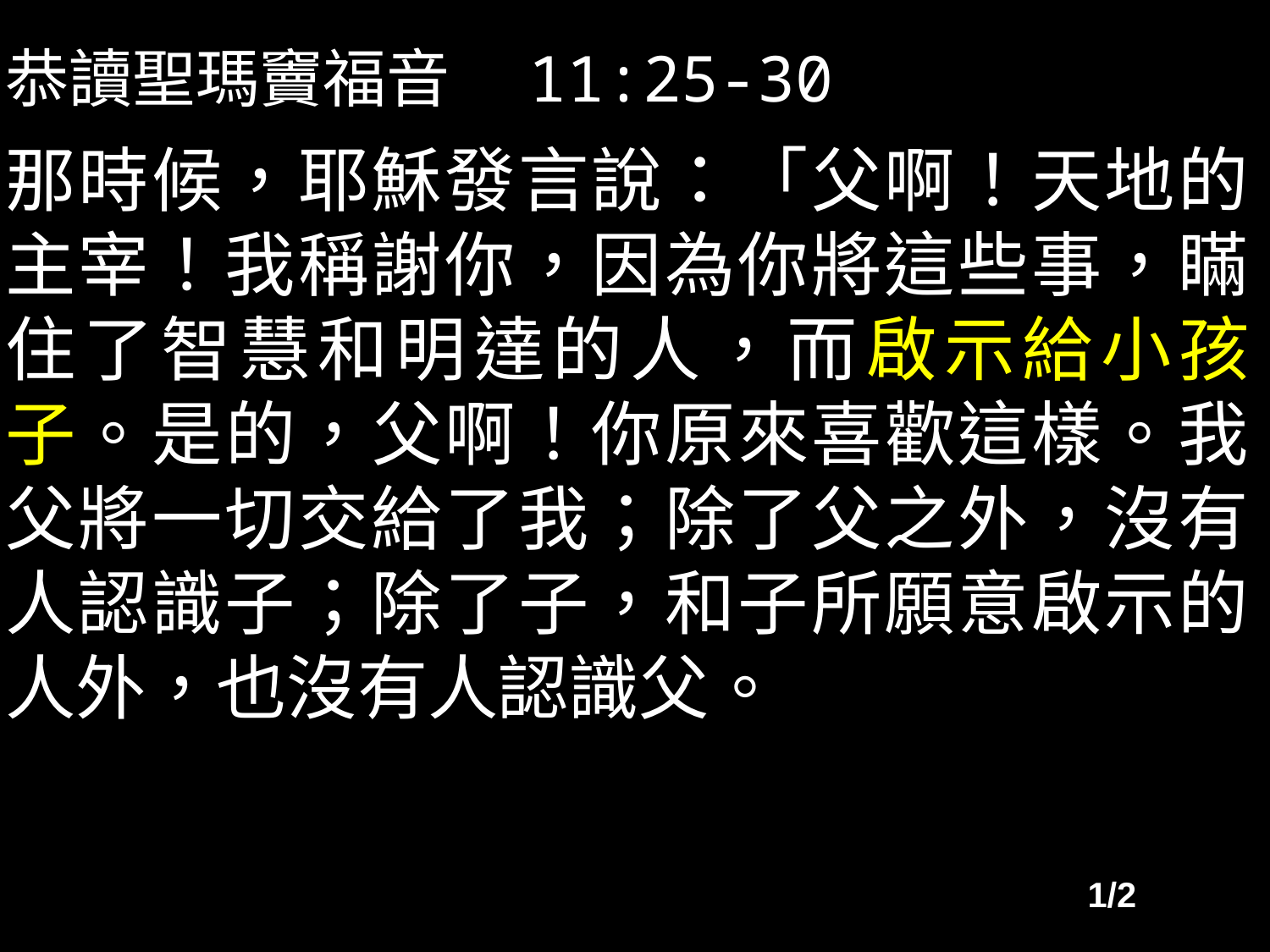

恭讀聖瑪竇福音　11:25-30
那時候，耶穌發言說：「父啊！天地的主宰！我稱謝你，因為你將這些事，瞞住了智慧和明達的人，而啟示給小孩子。是的，父啊！你原來喜歡這樣。我父將一切交給了我；除了父之外，沒有人認識子；除了子，和子所願意啟示的人外，也沒有人認識父。
1/2